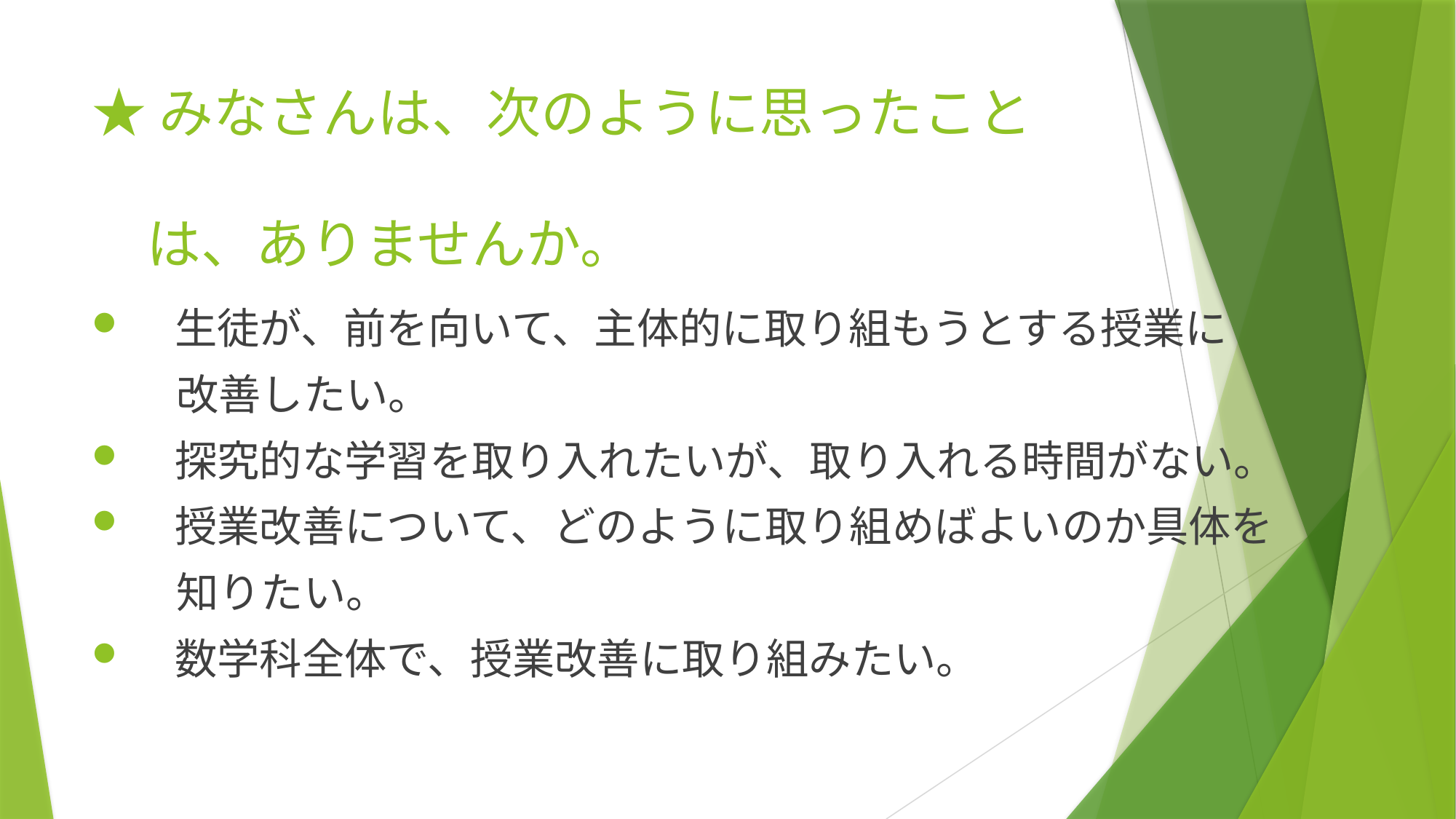

# ★みなさんは、次のように思ったこと　 　は、ありませんか。
　生徒が、前を向いて、主体的に取り組もうとする授業に
　　改善したい。
　探究的な学習を取り入れたいが、取り入れる時間がない。
　授業改善について、どのように取り組めばよいのか具体を
　　知りたい。
　数学科全体で、授業改善に取り組みたい。